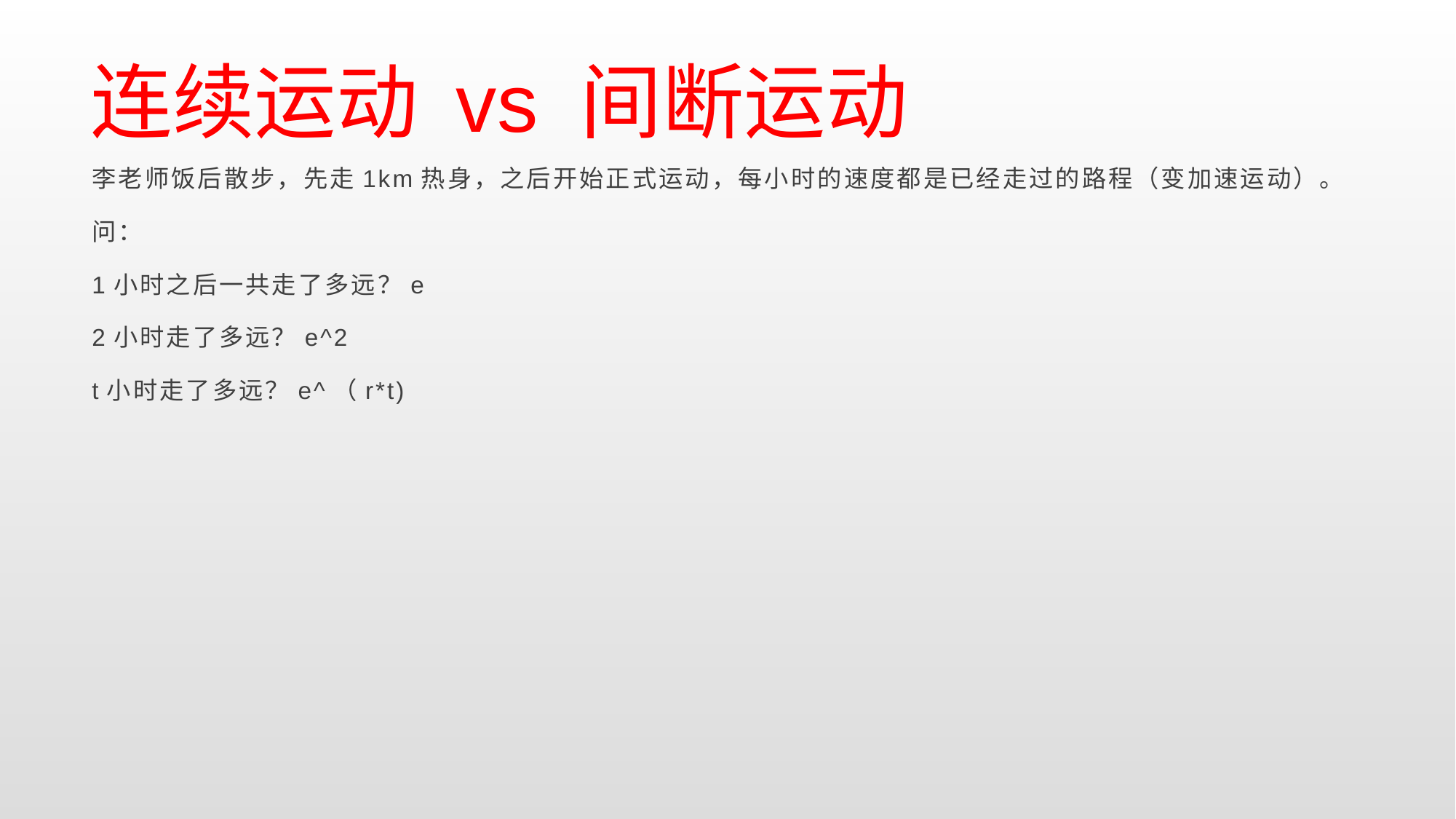

连续运动 vs 间断运动

李老师饭后散步，先走1km热身，之后开始正式运动，每小时的速度都是已经走过的路程（变加速运动）。
问：
1小时之后一共走了多远？e
2小时走了多远？e^2
t小时走了多远？e^（r*t)